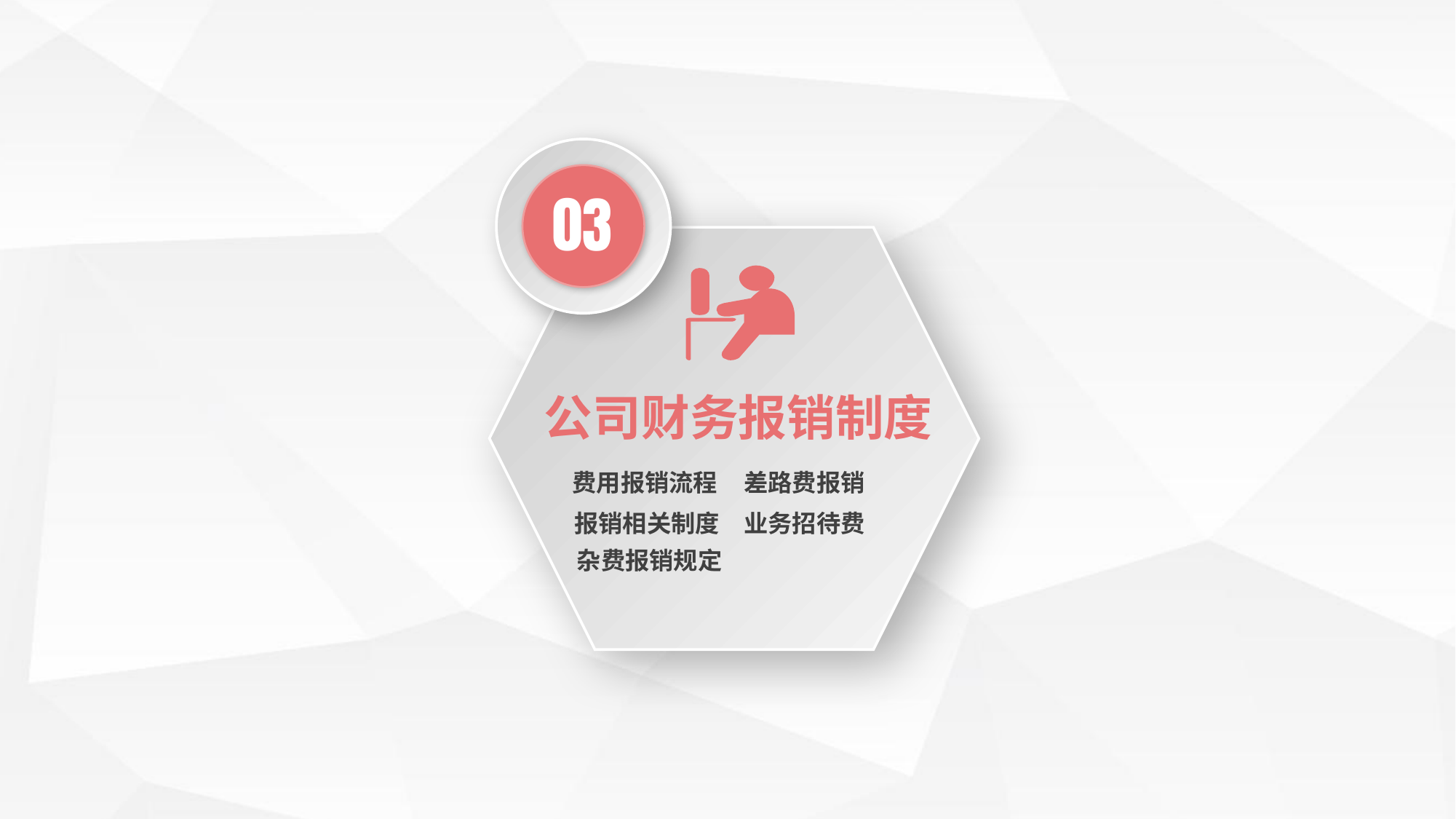

03

公司财务报销制度
费用报销流程
差路费报销
报销相关制度
业务招待费
杂费报销规定